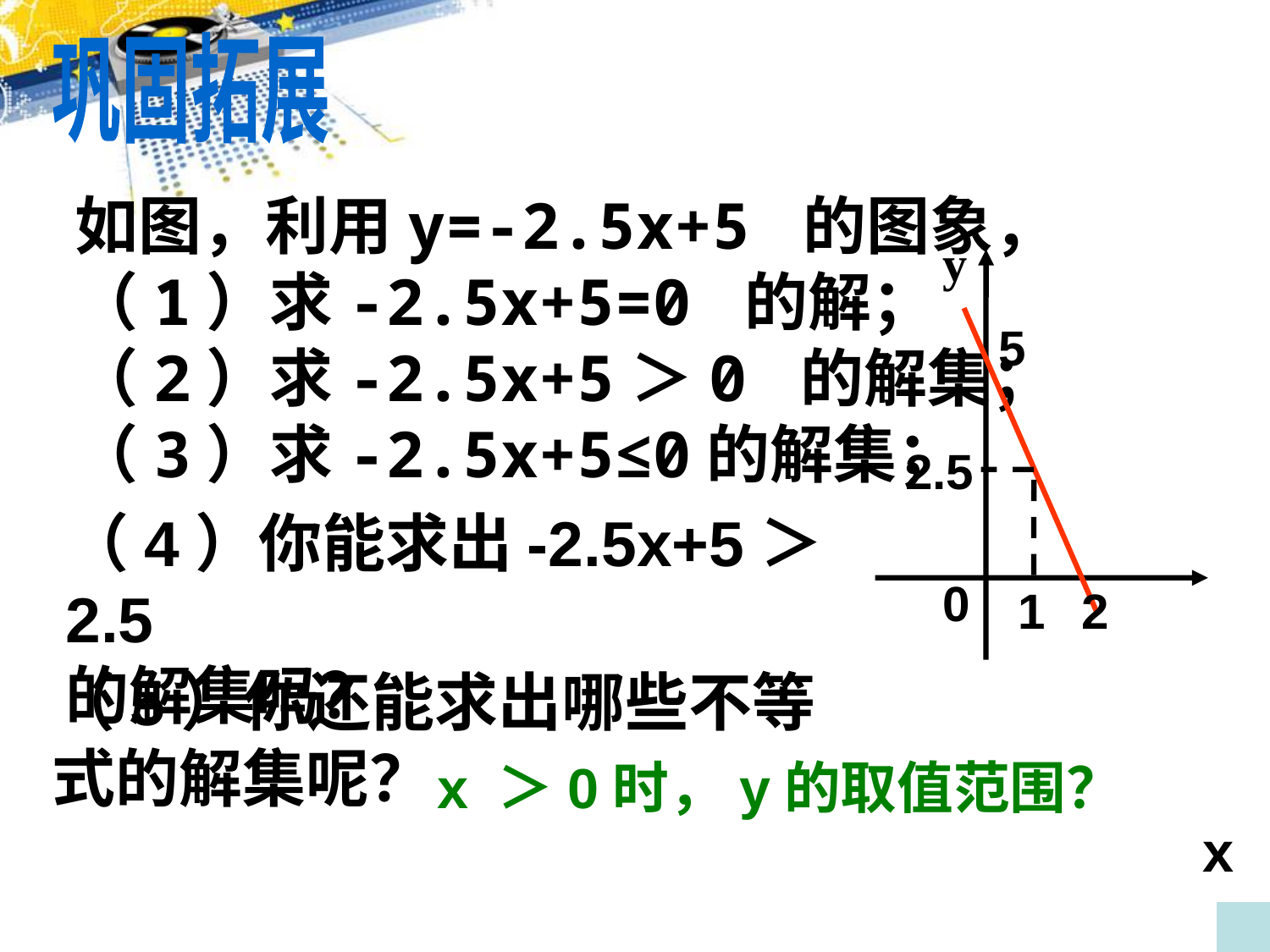

巩固拓展
如图，利用y=-2.5x+5 的图象，
（1）求-2.5x+5=0 的解；
（2）求-2.5x+5＞0 的解集；
（3）求-2.5x+5≤0的解集；

y

5
2.5

0
1
2

（4）你能求出-2.5x+5＞2.5
的解集吗？
（5）你还能求出哪些不等
式的解集呢？
x ＞0时，y的取值范围？
x